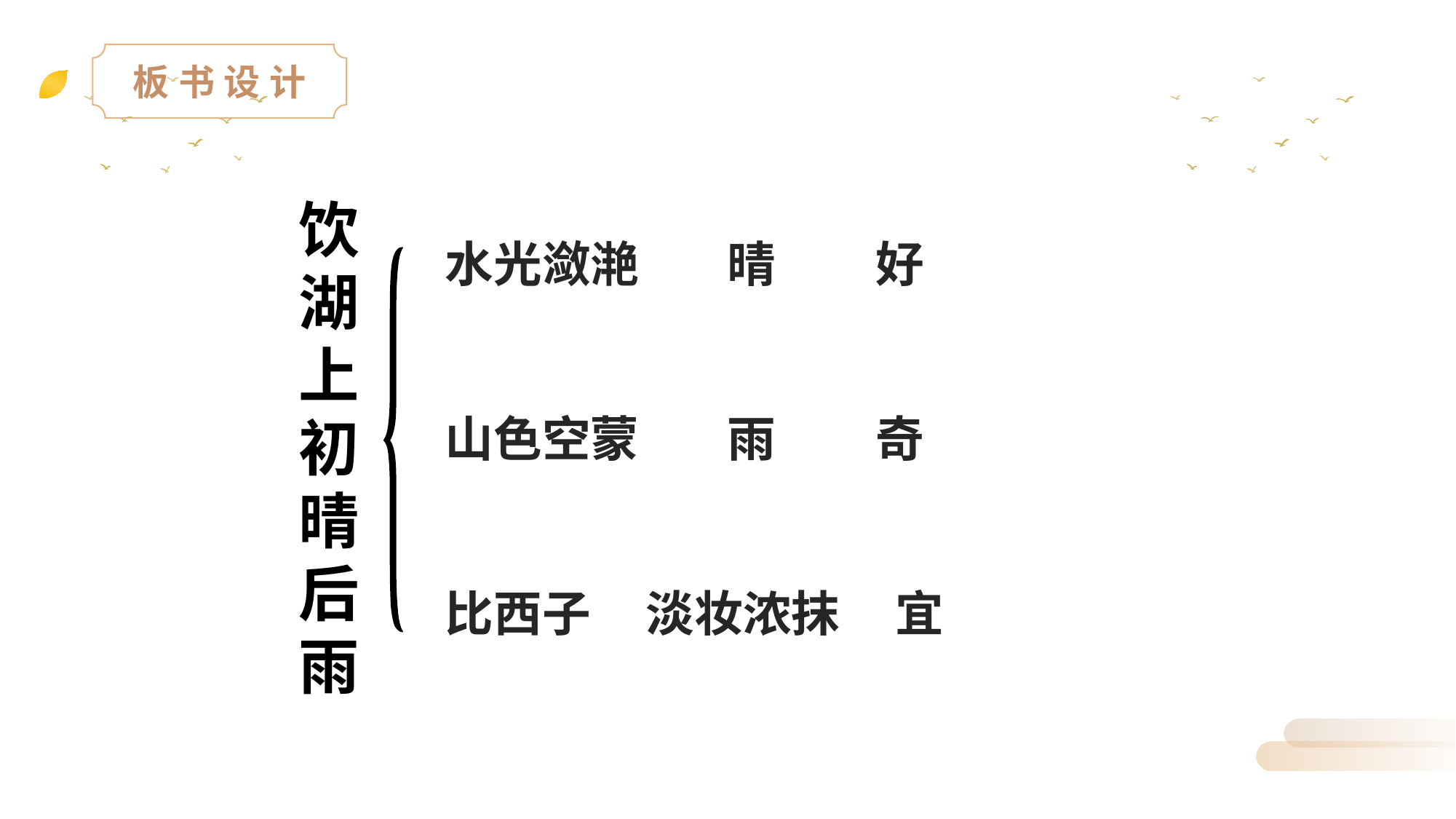

板书设计
饮湖上初晴后雨
水光潋滟        晴         好

山色空蒙        雨         奇

比西子     淡妆浓抹     宜